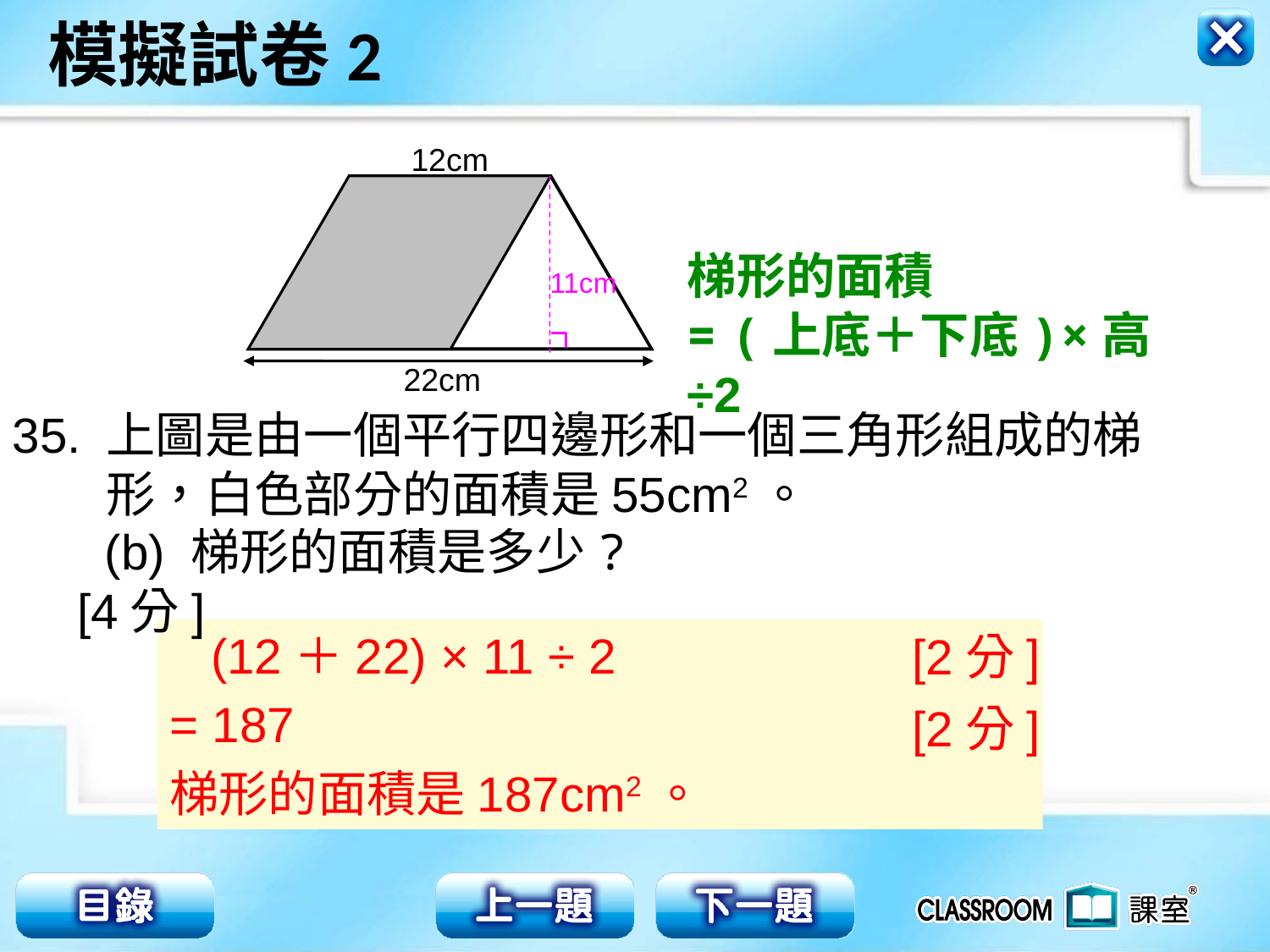

12cm

梯形的面積
= (上底＋下底)×高÷2
11cm
22cm

上圖是由一個平行四邊形和一個三角形組成的梯形，白色部分的面積是55cm2。
35.
  (b) 梯形的面積是多少?             [4分]
   (12＋22) × 11 ÷ 2
= 187
梯形的面積是187cm2。
 [2分]

 [2分]